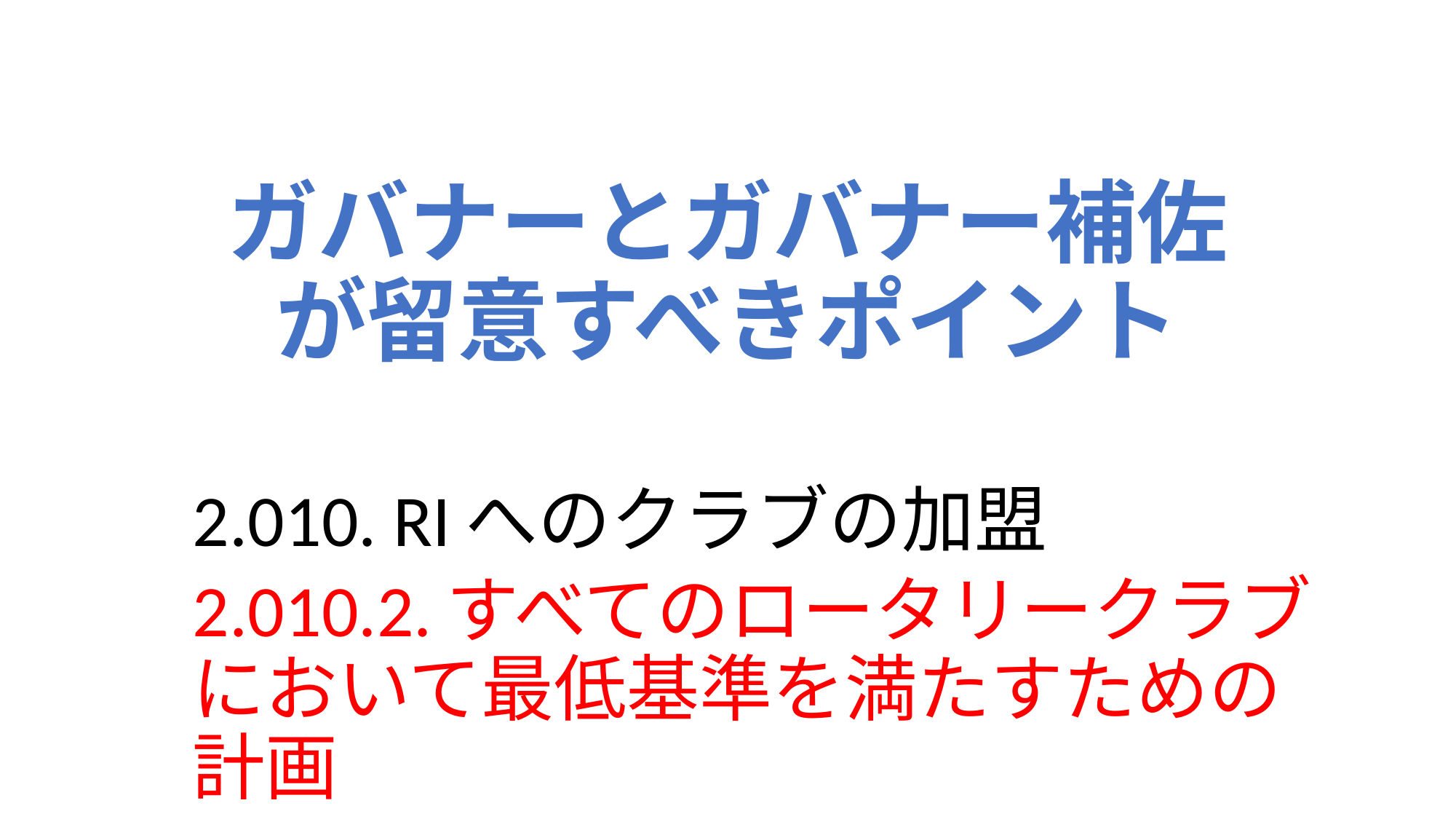

# ガバナーとガバナー補佐が留意すべきポイント
2.010. RIへのクラブの加盟
2.010.2.すべてのロータリークラブにおいて最低基準を満たすための計画